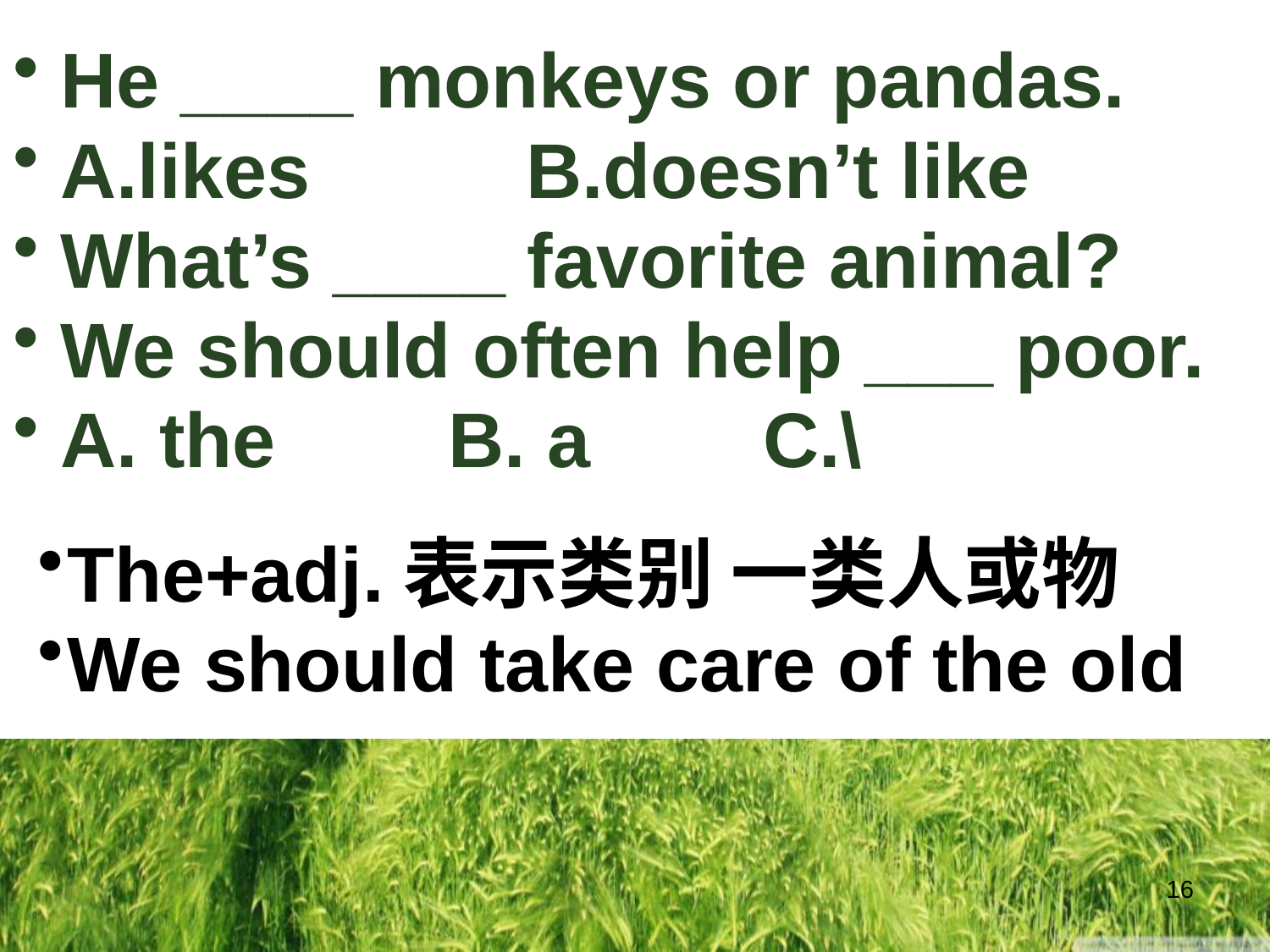

He ____ monkeys or pandas.
A.likes          B.doesn’t like
What’s ____ favorite animal?
We should often help ___ poor.
A. the        B. a        C.\
The+adj.表示类别 一类人或物
We should take care of the old
16